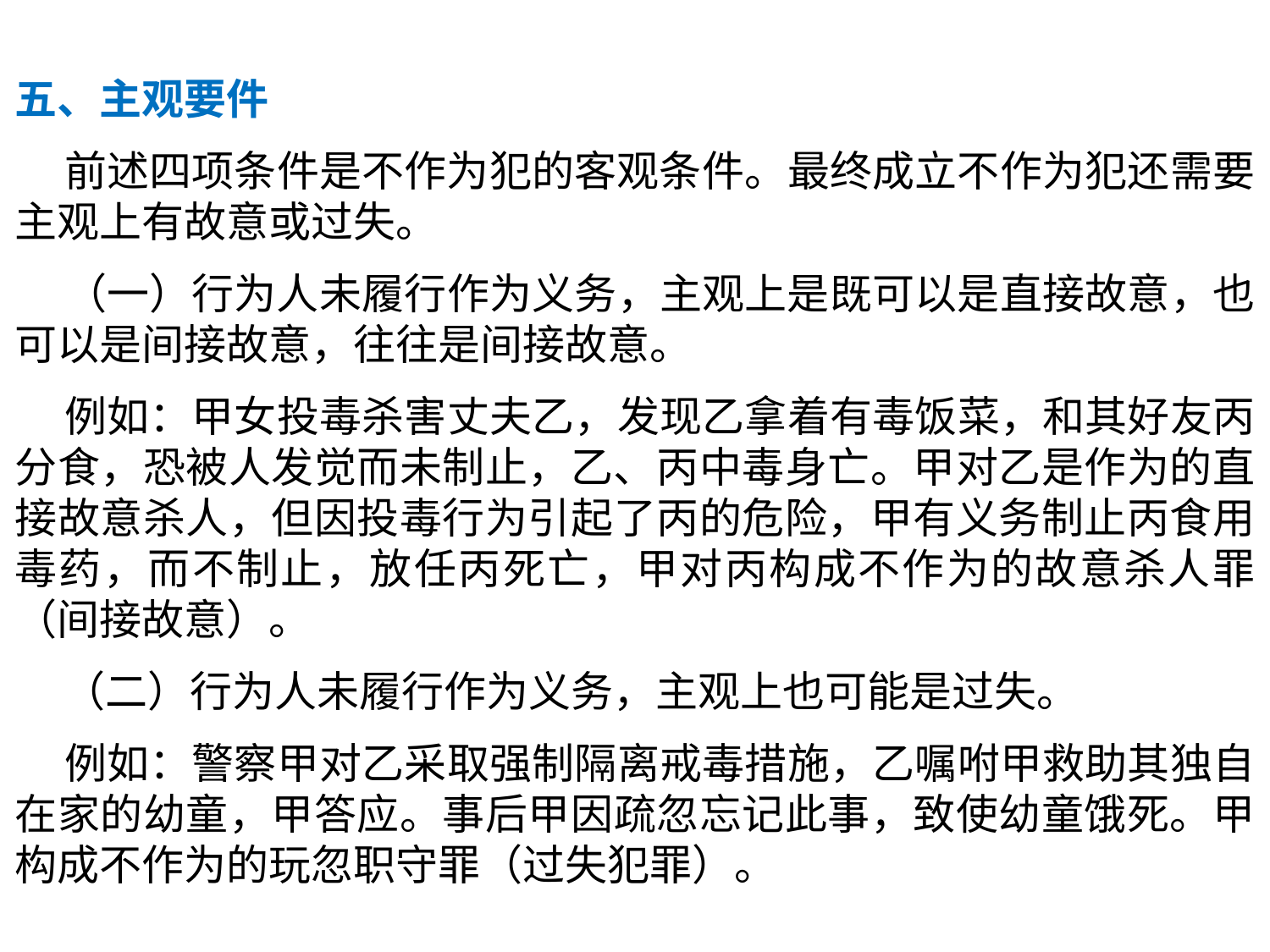

五、主观要件

    前述四项条件是不作为犯的客观条件。最终成立不作为犯还需要主观上有故意或过失。

    （一）行为人未履行作为义务，主观上是既可以是直接故意，也可以是间接故意，往往是间接故意。

    例如：甲女投毒杀害丈夫乙，发现乙拿着有毒饭菜，和其好友丙分食，恐被人发觉而未制止，乙、丙中毒身亡。甲对乙是作为的直接故意杀人，但因投毒行为引起了丙的危险，甲有义务制止丙食用毒药，而不制止，放任丙死亡，甲对丙构成不作为的故意杀人罪（间接故意）。

    （二）行为人未履行作为义务，主观上也可能是过失。

    例如：警察甲对乙采取强制隔离戒毒措施，乙嘱咐甲救助其独自在家的幼童，甲答应。事后甲因疏忽忘记此事，致使幼童饿死。甲构成不作为的玩忽职守罪（过失犯罪）。